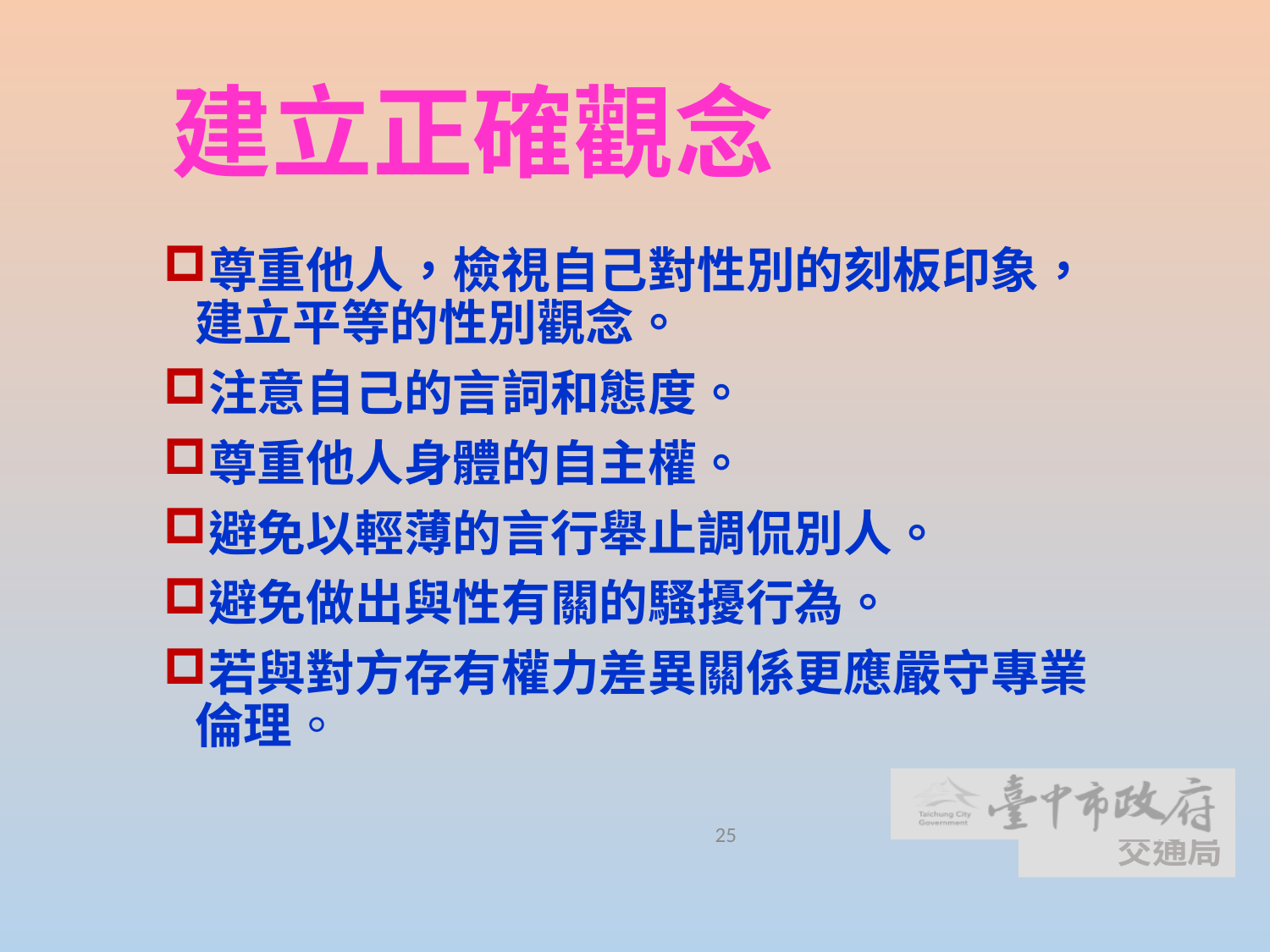

建立正確觀念
尊重他人，檢視自己對性別的刻板印象，建立平等的性別觀念。
注意自己的言詞和態度。
尊重他人身體的自主權。
避免以輕薄的言行舉止調侃別人。
避免做出與性有關的騷擾行為。
若與對方存有權力差異關係更應嚴守專業倫理。
25